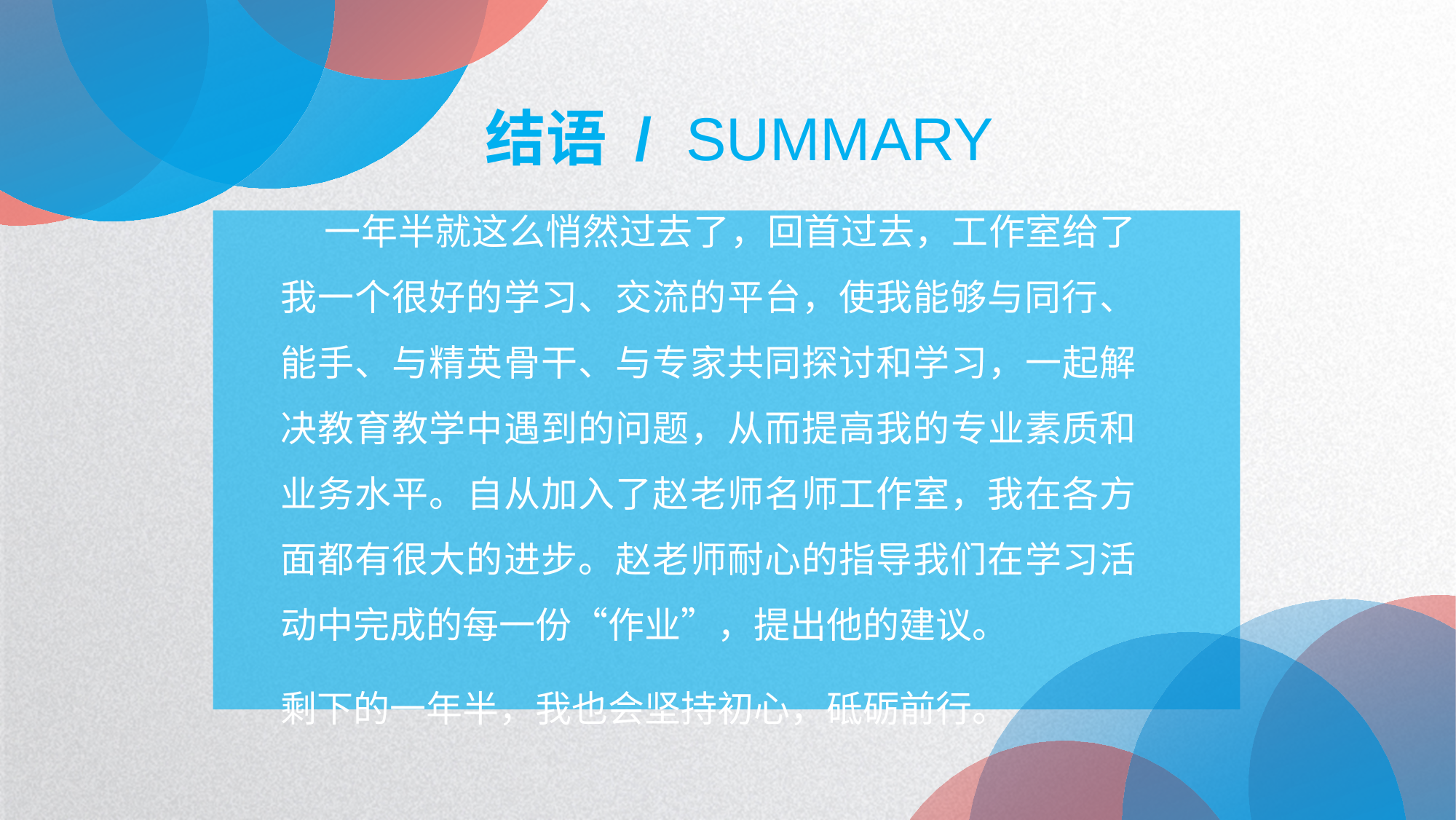

结语 /  SUMMARY
    一年半就这么悄然过去了，回首过去，工作室给了我一个很好的学习、交流的平台，使我能够与同行、能手、与精英骨干、与专家共同探讨和学习，一起解决教育教学中遇到的问题，从而提高我的专业素质和业务水平。自从加入了赵老师名师工作室，我在各方面都有很大的进步。赵老师耐心的指导我们在学习活动中完成的每一份“作业”，提出他的建议。
剩下的一年半，我也会坚持初心，砥砺前行。